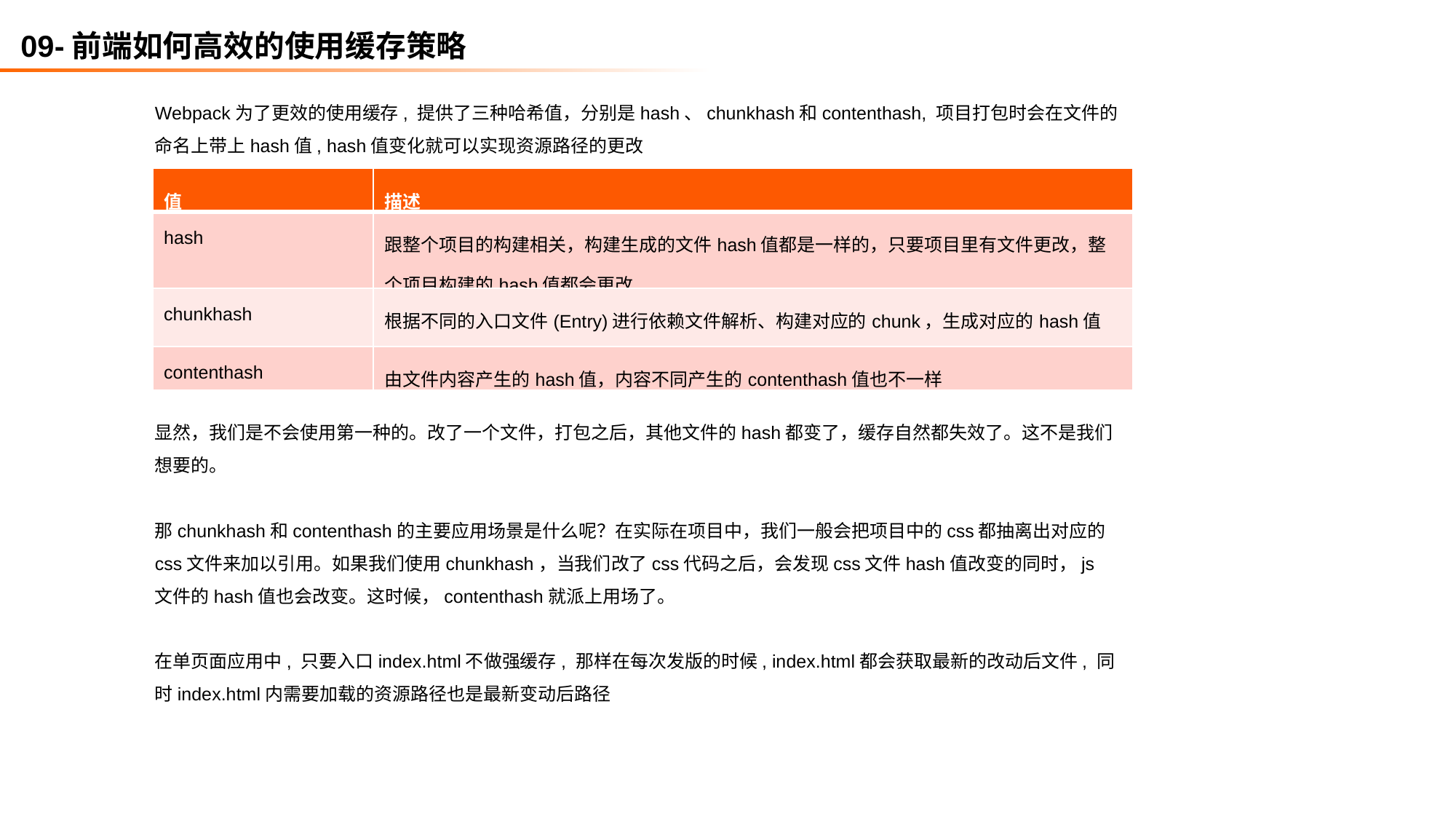

09-前端如何高效的使用缓存策略

Webpack为了更效的使用缓存, 提供了三种哈希值，分别是hash、chunkhash和contenthash, 项目打包时会在文件的命名上带上hash值, hash值变化就可以实现资源路径的更改
| 值 | 描述 |
| --- | --- |
| hash | 跟整个项目的构建相关，构建生成的文件hash值都是一样的，只要项目里有文件更改，整个项目构建的hash值都会更改 |
| chunkhash | 根据不同的入口文件(Entry)进行依赖文件解析、构建对应的chunk，生成对应的hash值 |
| contenthash | 由文件内容产生的hash值，内容不同产生的contenthash值也不一样 |
显然，我们是不会使用第一种的。改了一个文件，打包之后，其他文件的hash都变了，缓存自然都失效了。这不是我们想要的。

那chunkhash和contenthash的主要应用场景是什么呢？在实际在项目中，我们一般会把项目中的css都抽离出对应的css文件来加以引用。如果我们使用chunkhash，当我们改了css代码之后，会发现css文件hash值改变的同时，js文件的hash值也会改变。这时候，contenthash就派上用场了。

在单页面应用中, 只要入口index.html不做强缓存, 那样在每次发版的时候, index.html都会获取最新的改动后文件, 同时index.html内需要加载的资源路径也是最新变动后路径